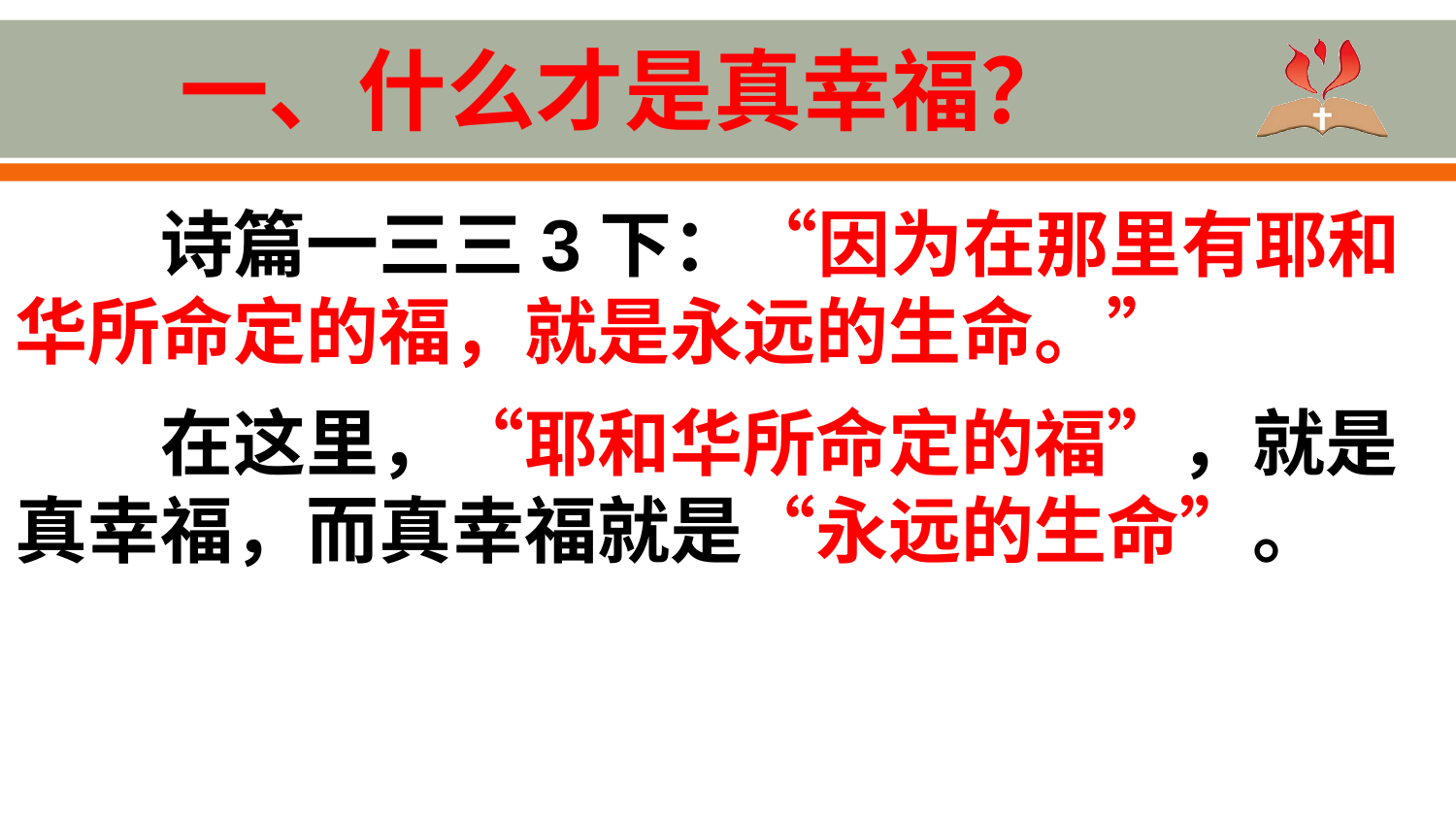

# 一、什么才是真幸福？
诗篇一三三3下：“因为在那里有耶和华所命定的福，就是永远的生命。”
在这里，“耶和华所命定的福”，就是真幸福，而真幸福就是“永远的生命”。